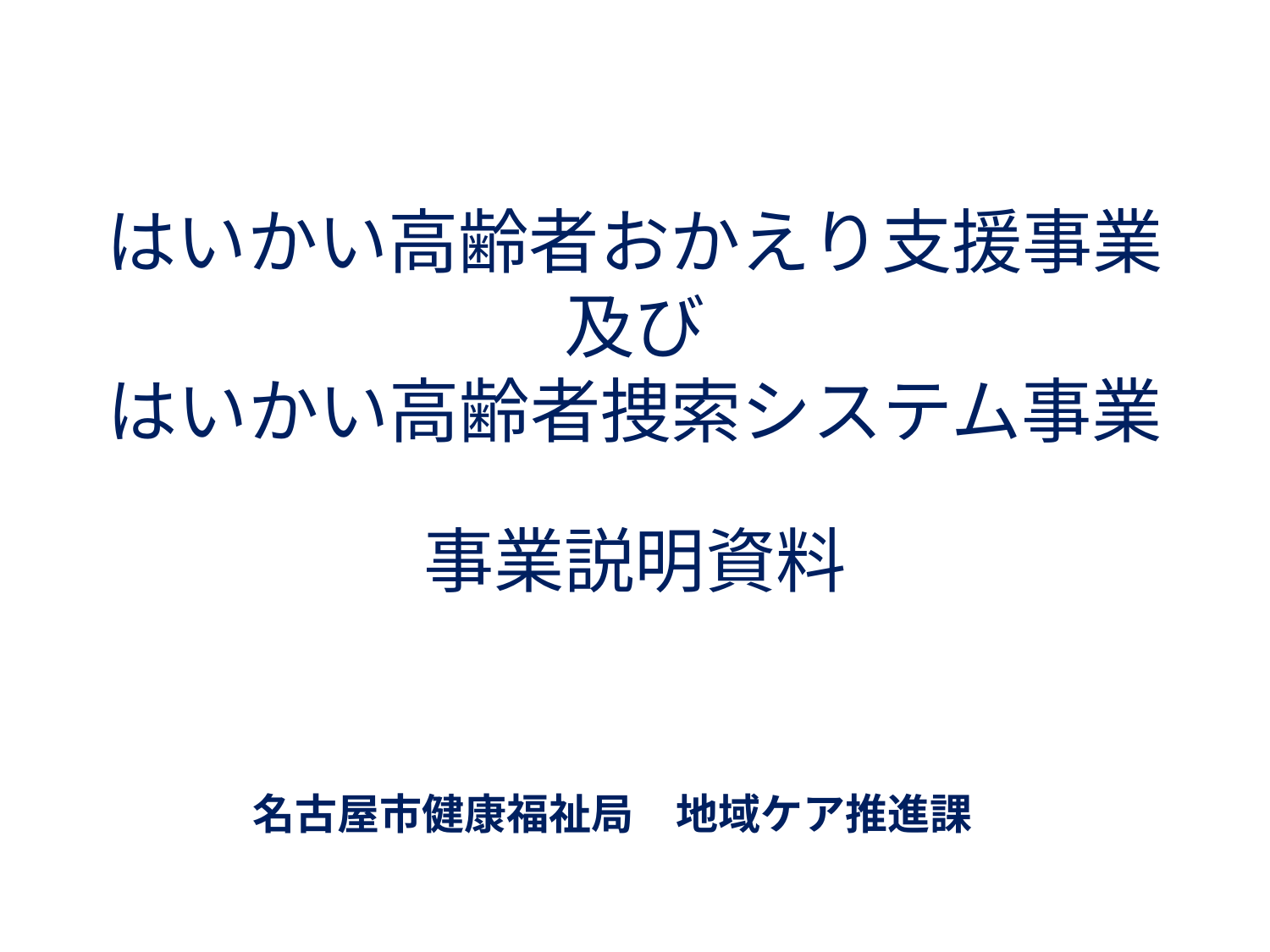

はいかい高齢者おかえり支援事業
及び
はいかい高齢者捜索システム事業
事業説明資料
名古屋市健康福祉局　地域ケア推進課